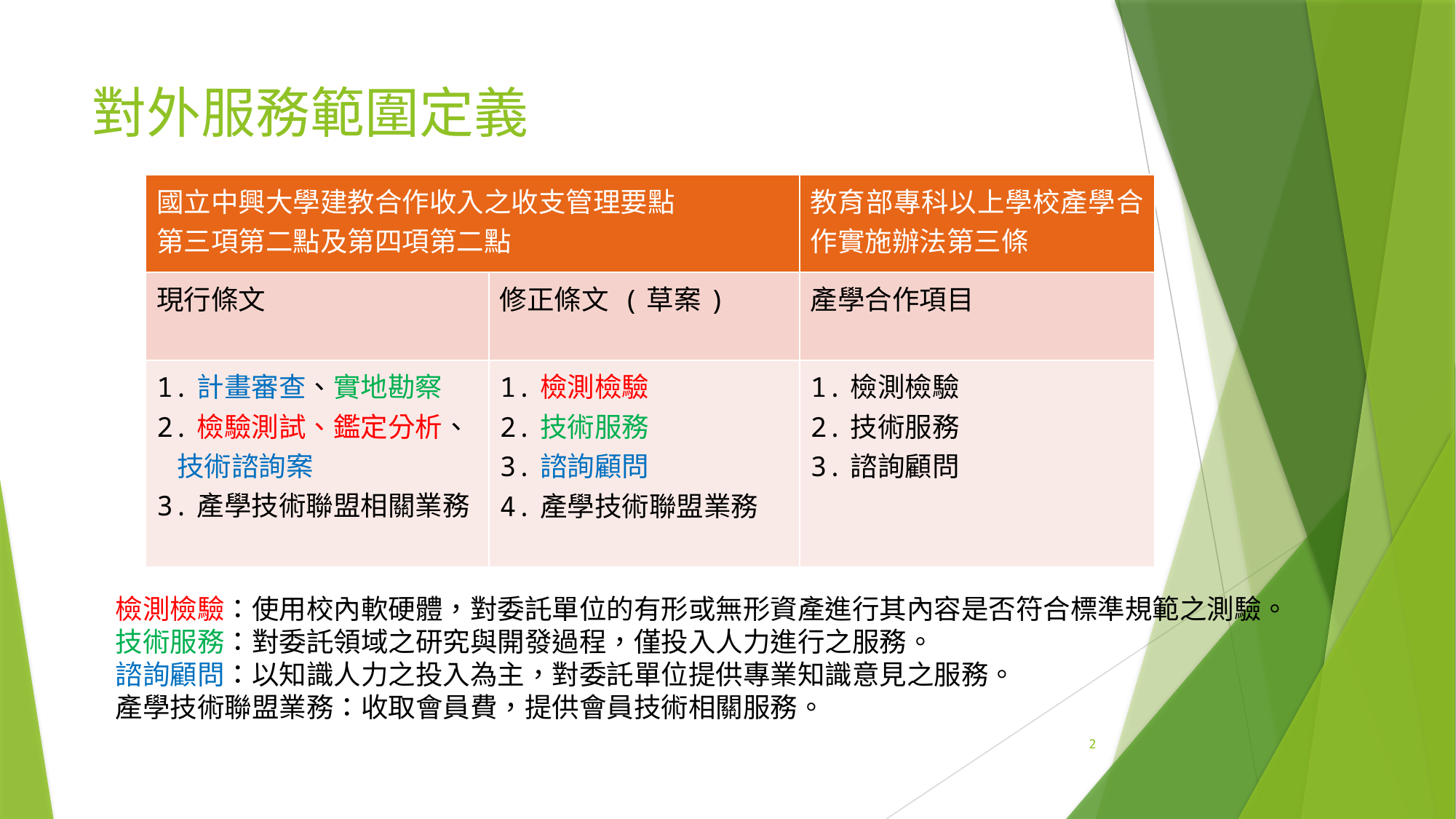

# 對外服務範圍定義

| 國立中興大學建教合作收入之收支管理要點 第三項第二點及第四項第二點 |  | 教育部專科以上學校產學合作實施辦法第三條 |
| --- | --- | --- |
| 現行條文 | 修正條文 (草案) | 產學合作項目 |
| 1.計畫審查、實地勘察 2.檢驗測試、鑑定分析、 技術諮詢案 3.產學技術聯盟相關業務 | 1.檢測檢驗 2.技術服務 3.諮詢顧問 4.產學技術聯盟業務 | 1.檢測檢驗 2.技術服務 3.諮詢顧問 |
檢測檢驗：使用校內軟硬體，對委託單位的有形或無形資產進行其內容是否符合標準規範之測驗。
技術服務：對委託領域之研究與開發過程，僅投入人力進行之服務。
諮詢顧問：以知識人力之投入為主，對委託單位提供專業知識意見之服務。
產學技術聯盟業務：收取會員費，提供會員技術相關服務。
2